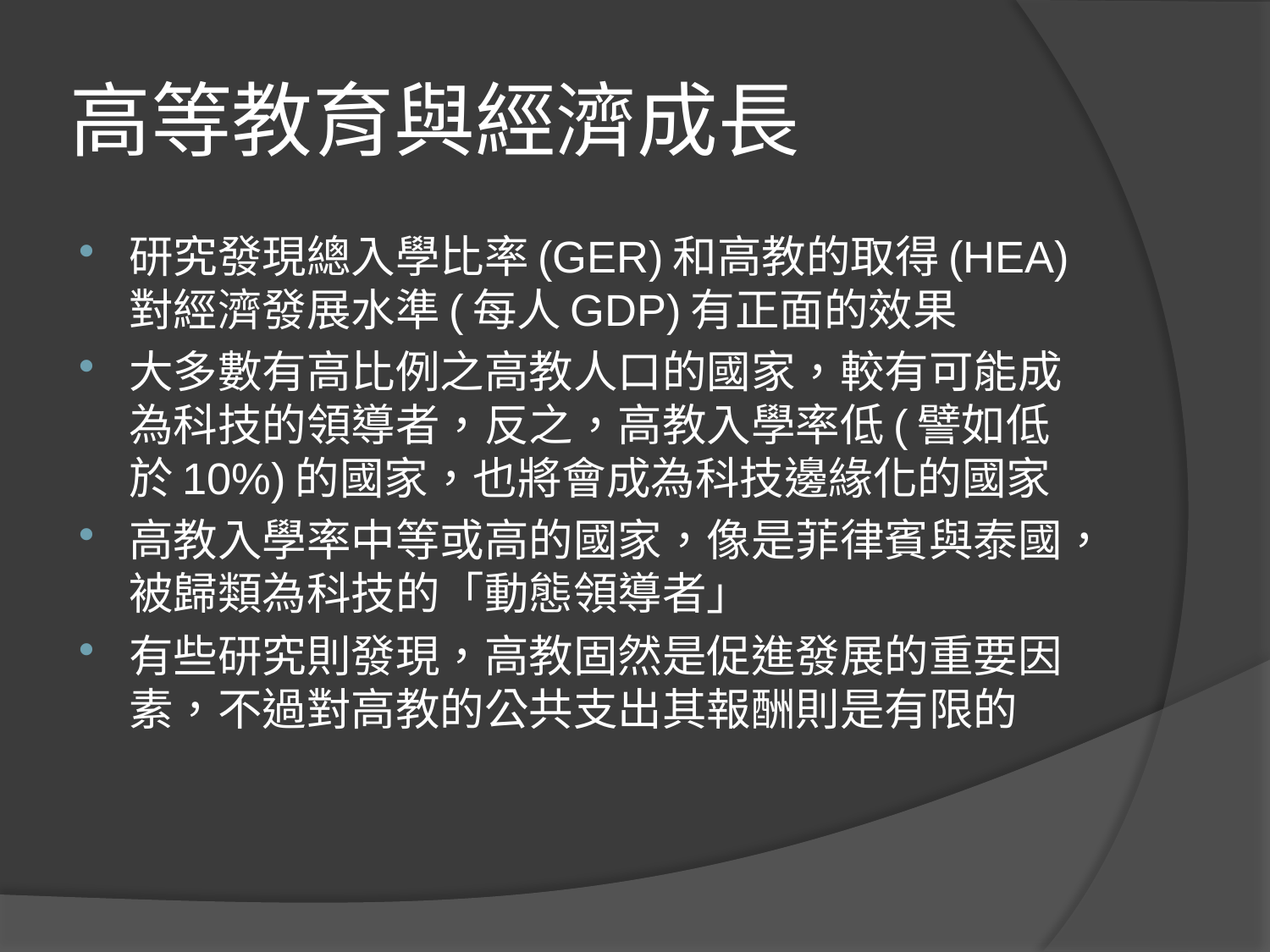

# 高等教育與經濟成長
研究發現總入學比率(GER)和高教的取得(HEA)對經濟發展水準(每人GDP)有正面的效果
大多數有高比例之高教人口的國家，較有可能成為科技的領導者，反之，高教入學率低(譬如低於10%)的國家，也將會成為科技邊緣化的國家
高教入學率中等或高的國家，像是菲律賓與泰國，被歸類為科技的「動態領導者」
有些研究則發現，高教固然是促進發展的重要因素，不過對高教的公共支出其報酬則是有限的